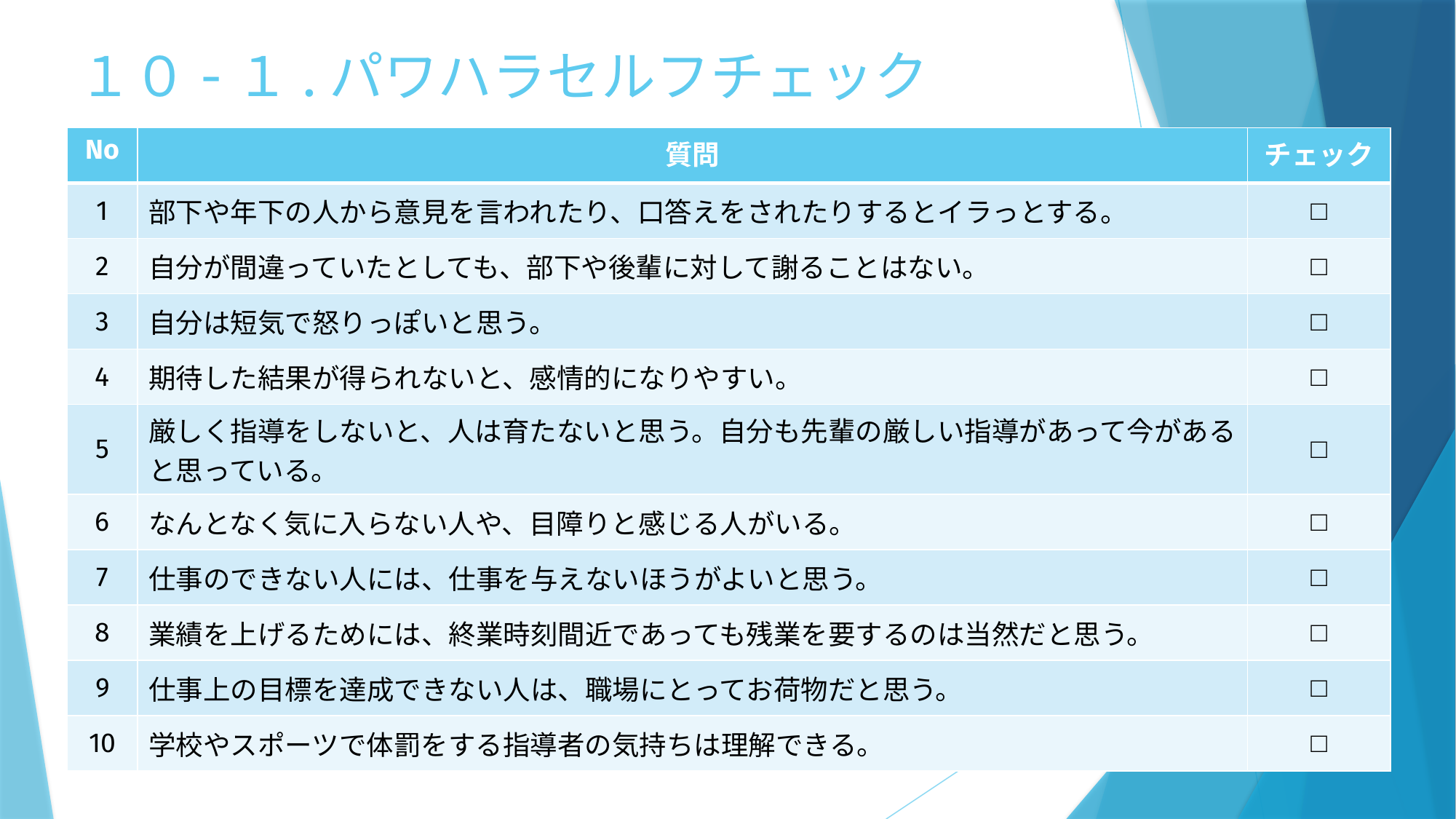

# １０-１.パワハラセルフチェック
| No | 質問 | チェック |
| --- | --- | --- |
| 1 | 部下や年下の人から意見を言われたり、口答えをされたりするとイラっとする。 | □ |
| 2 | 自分が間違っていたとしても、部下や後輩に対して謝ることはない。 | □ |
| 3 | 自分は短気で怒りっぽいと思う。 | □ |
| 4 | 期待した結果が得られないと、感情的になりやすい。 | □ |
| 5 | 厳しく指導をしないと、人は育たないと思う。自分も先輩の厳しい指導があって今があると思っている。 | □ |
| 6 | なんとなく気に入らない人や、目障りと感じる人がいる。 | □ |
| 7 | 仕事のできない人には、仕事を与えないほうがよいと思う。 | □ |
| 8 | 業績を上げるためには、終業時刻間近であっても残業を要するのは当然だと思う。 | □ |
| 9 | 仕事上の目標を達成できない人は、職場にとってお荷物だと思う。 | □ |
| 10 | 学校やスポーツで体罰をする指導者の気持ちは理解できる。 | □ |